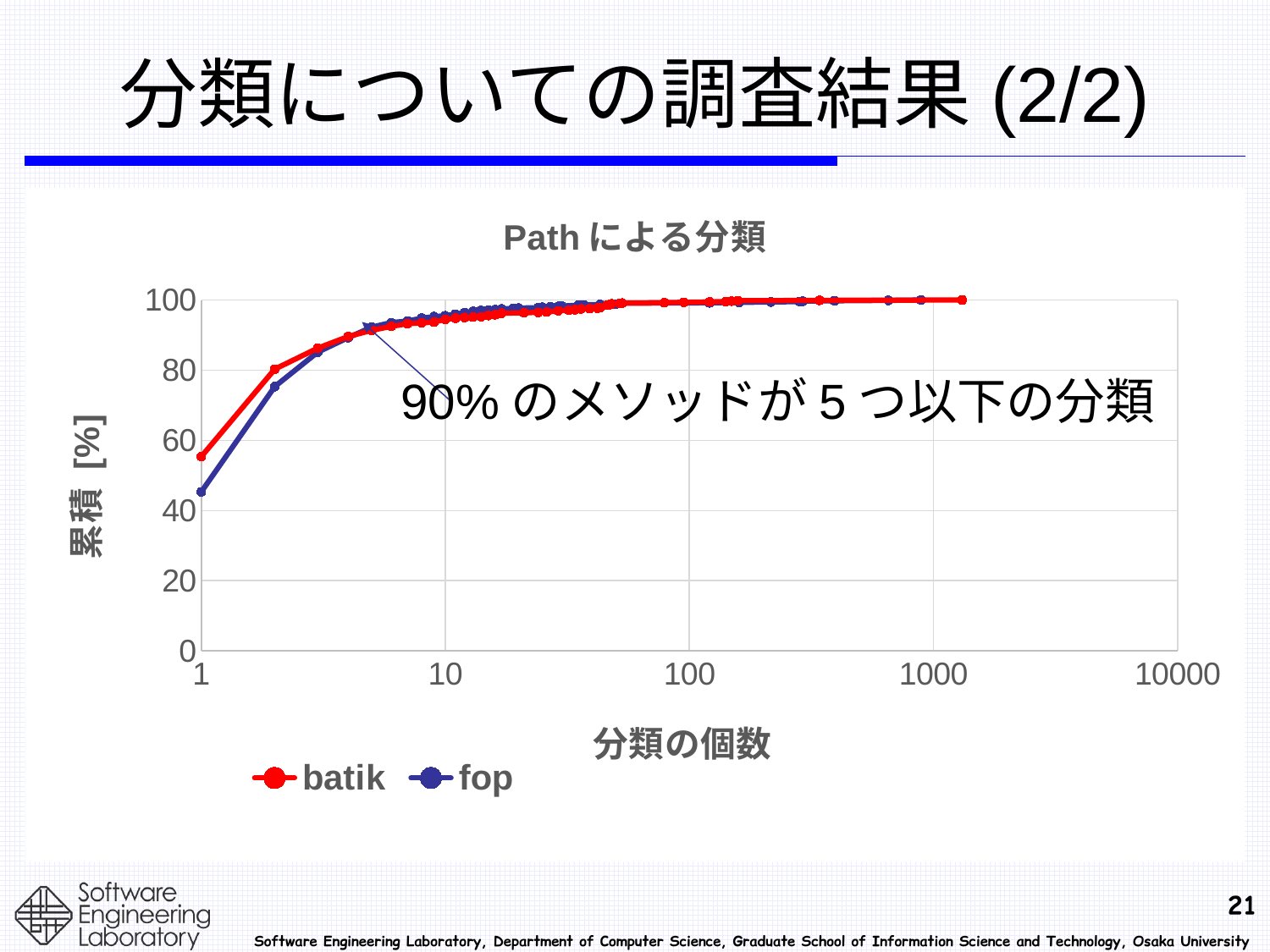

# 分類についての調査結果(2/2)

### Chart: Pathによる分類

| Category |  |  |
|---|---|---|
90%のメソッドが5つ以下の分類